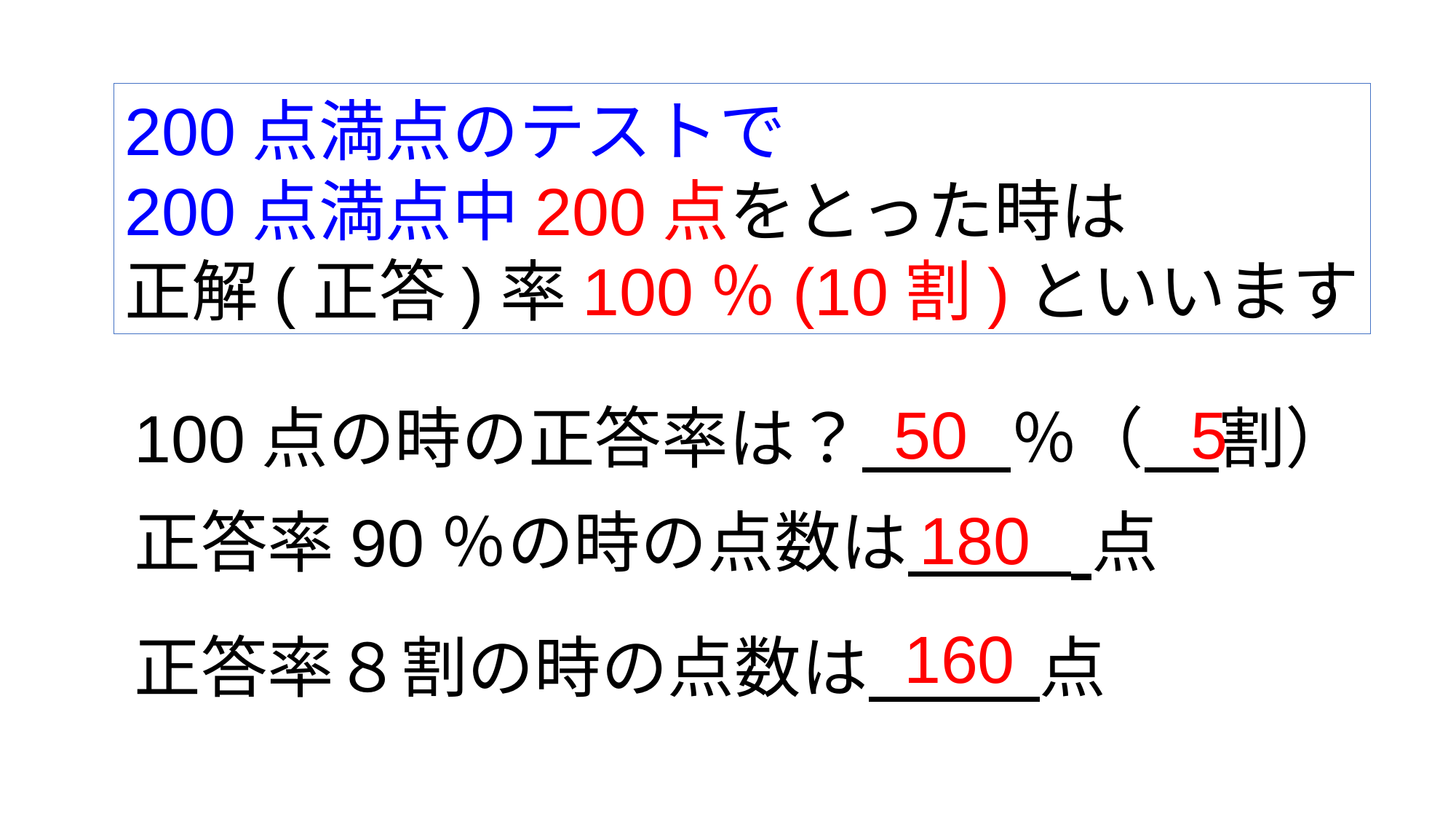

200点満点のテストで
200点満点中200点をとった時は
正解(正答)率100％(10割)といいます
50
5
100点の時の正答率は？　　 ％（     割）
正答率90％の時の点数は　  　 点
正答率８割の時の点数は　       点
180
160